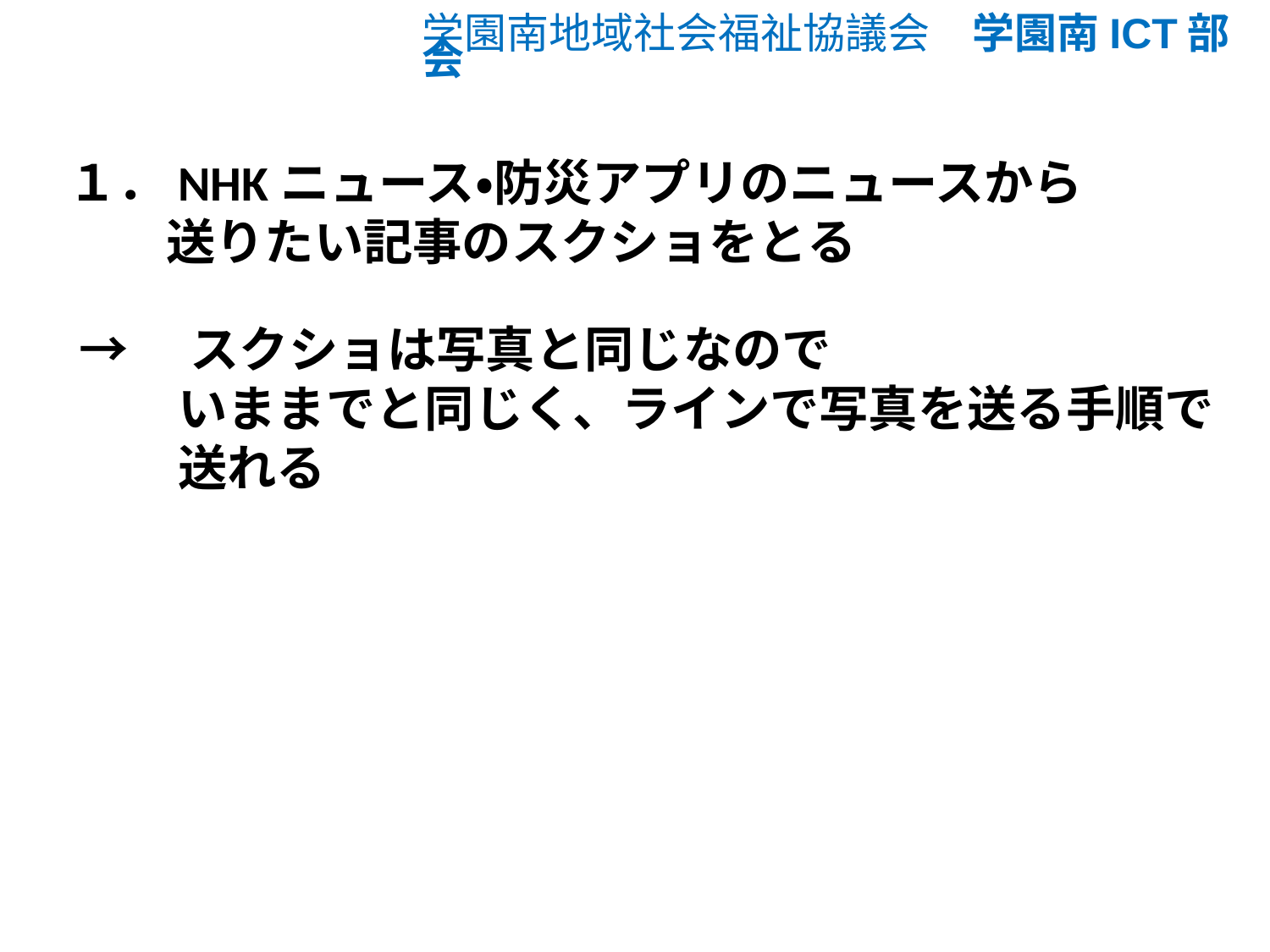

１．NHKニュース・防災アプリのニュースから
　　送りたい記事のスクショをとる
→　スクショは写真と同じなので
　　いままでと同じく、ラインで写真を送る手順で
　　送れる